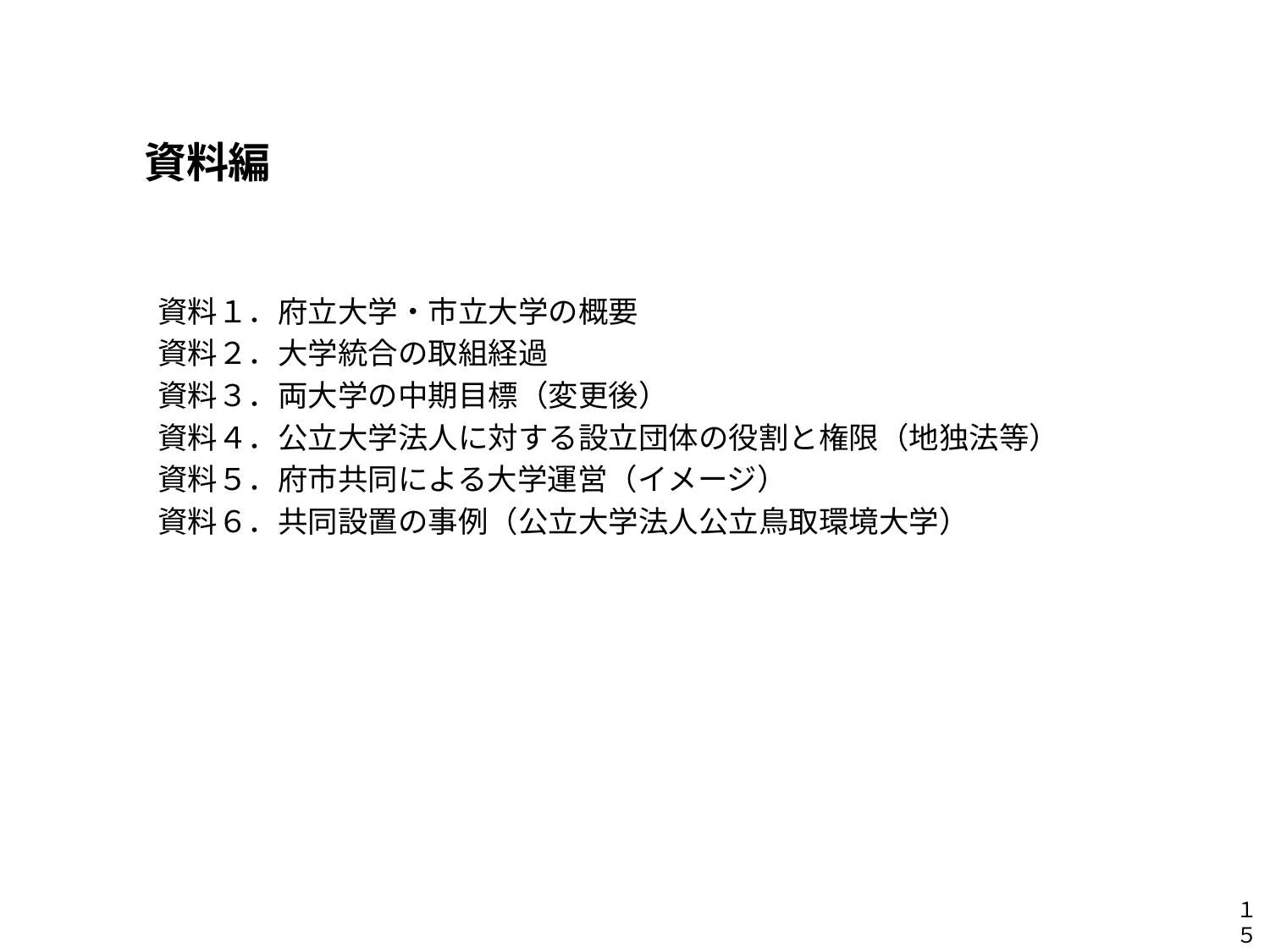

# 資料編
資料１．府立大学・市立大学の概要
資料２．大学統合の取組経過
資料３．両大学の中期目標（変更後）
資料４．公立大学法人に対する設立団体の役割と権限（地独法等）
資料５．府市共同による大学運営（イメージ）
資料６．共同設置の事例（公立大学法人公立鳥取環境大学）

１５